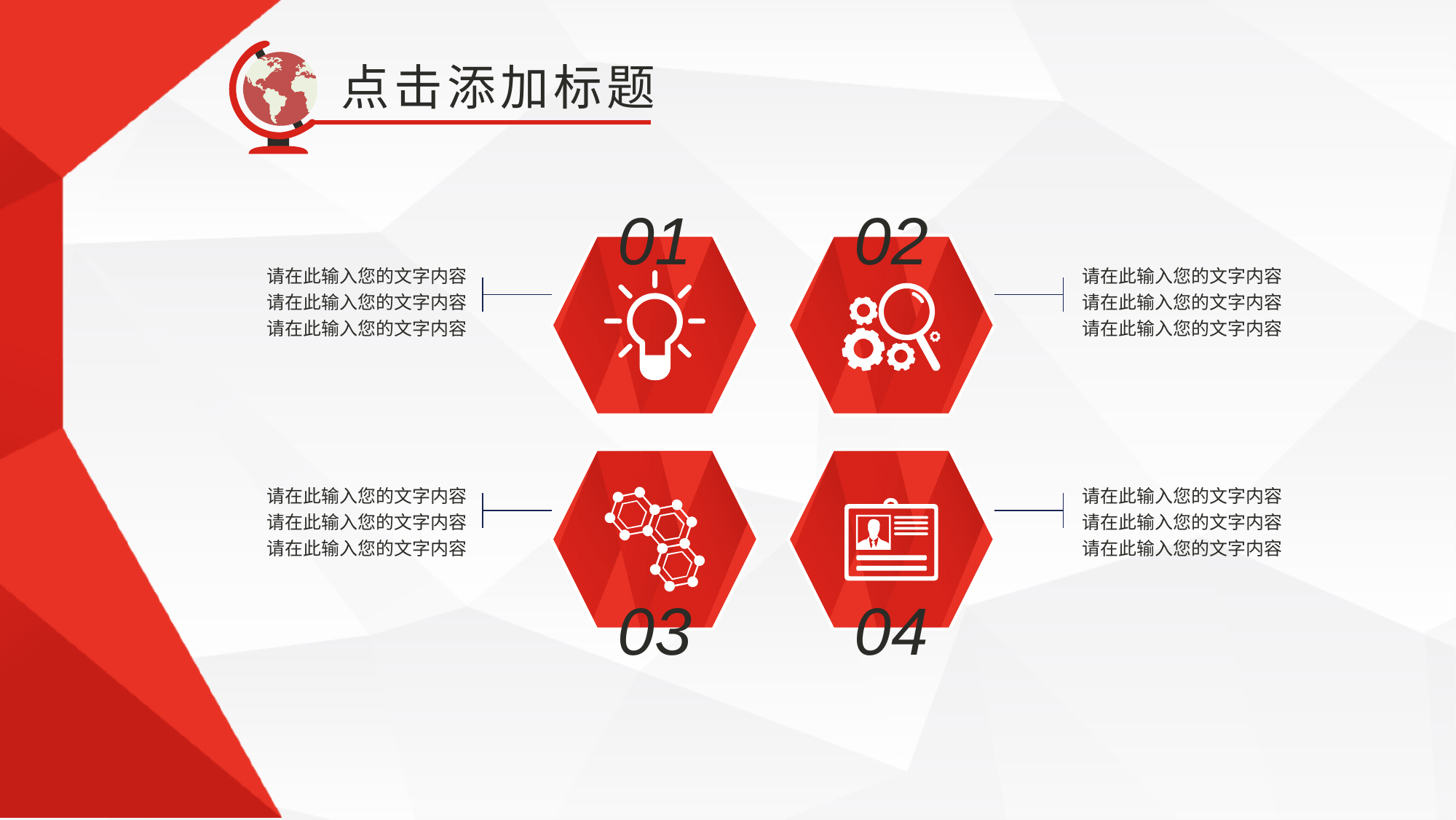

点击添加标题
01
02

03
04
请在此输入您的文字内容
请在此输入您的文字内容
请在此输入您的文字内容
请在此输入您的文字内容
请在此输入您的文字内容
请在此输入您的文字内容
请在此输入您的文字内容
请在此输入您的文字内容
请在此输入您的文字内容
请在此输入您的文字内容
请在此输入您的文字内容
请在此输入您的文字内容
YANSHIFU